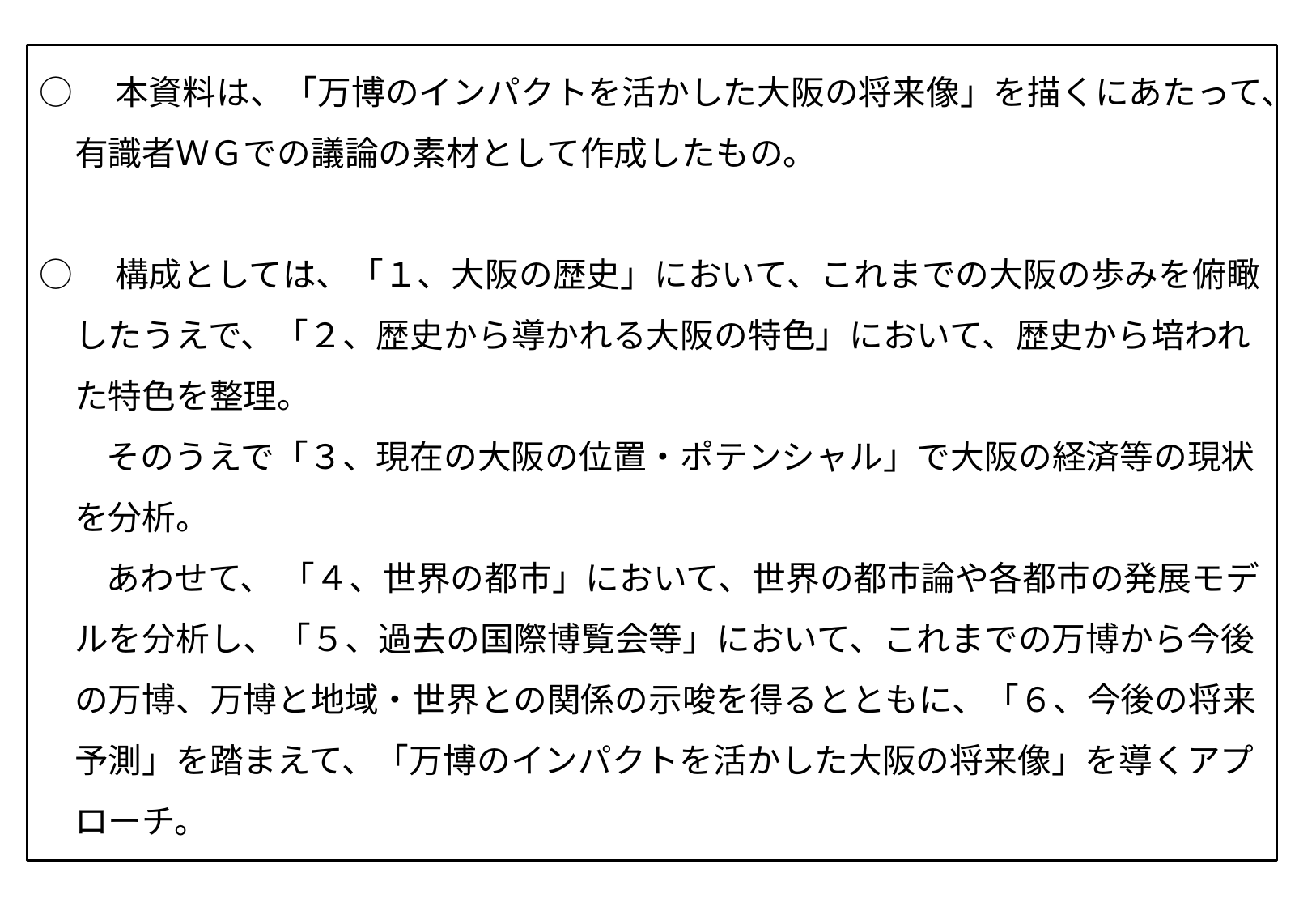

○　本資料は、「万博のインパクトを活かした大阪の将来像」を描くにあたって、有識者ＷＧでの議論の素材として作成したもの。

○　構成としては、「１、大阪の歴史」において、これまでの大阪の歩みを俯瞰したうえで、「２、歴史から導かれる大阪の特色」において、歴史から培われた特色を整理。
　　そのうえで「３、現在の大阪の位置・ポテンシャル」で大阪の経済等の現状を分析。
　　あわせて、 「４、世界の都市」において、世界の都市論や各都市の発展モデルを分析し、「５、過去の国際博覧会等」において、これまでの万博から今後の万博、万博と地域・世界との関係の示唆を得るとともに、「６、今後の将来予測」を踏まえて、「万博のインパクトを活かした大阪の将来像」を導くアプローチ。